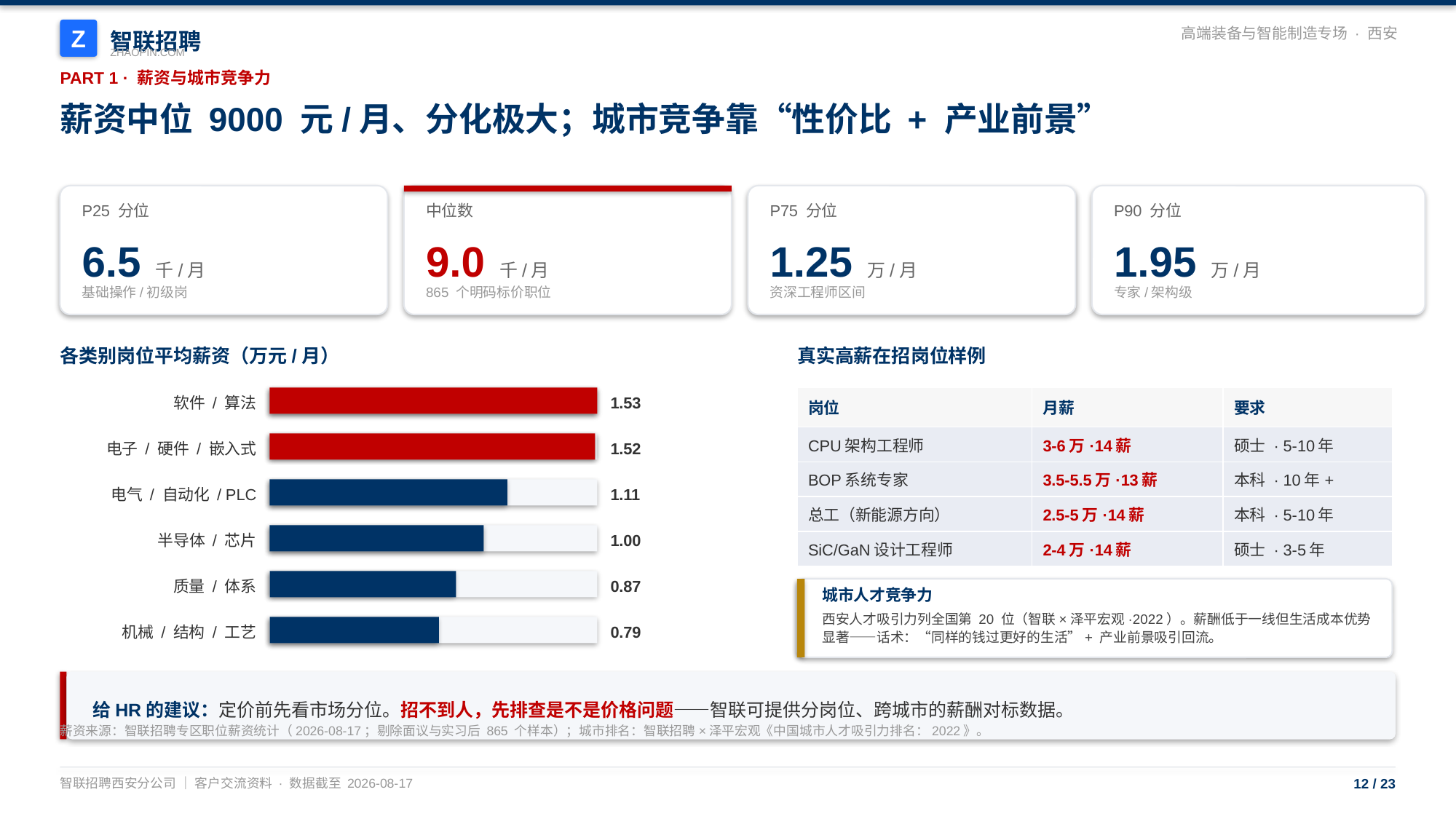

智联招聘
Z
高端装备与智能制造专场 · 西安
ZHAOPIN.COM
PART 1 · 薪资与城市竞争力
薪资中位 9000 元/月、分化极大；城市竞争靠“性价比 + 产业前景”

P25 分位
中位数
P75 分位
P90 分位
6.5  千/月
9.0  千/月
1.25  万/月
1.95  万/月
基础操作/初级岗
865 个明码标价职位
资深工程师区间
专家/架构级
各类别岗位平均薪资（万元/月）
真实高薪在招岗位样例
软件 / 算法
1.53

| 岗位 | 月薪 | 要求 |
| --- | --- | --- |
| CPU架构工程师 | 3-6万·14薪 | 硕士 · 5-10年 |
| BOP系统专家 | 3.5-5.5万·13薪 | 本科 · 10年+ |
| 总工（新能源方向） | 2.5-5万·14薪 | 本科 · 5-10年 |
| SiC/GaN设计工程师 | 2-4万·14薪 | 硕士 · 3-5年 |
电子 / 硬件 / 嵌入式
1.52

电气 / 自动化 / PLC
1.11

半导体 / 芯片
1.00

质量 / 体系
0.87

城市人才竞争力
西安人才吸引力列全国第 20 位（智联×泽平宏观·2022）。薪酬低于一线但生活成本优势显著——话术：“同样的钱过更好的生活”+ 产业前景吸引回流。
机械 / 结构 / 工艺
0.79

给HR的建议：定价前先看市场分位。招不到人，先排查是不是价格问题——智联可提供分岗位、跨城市的薪酬对标数据。
薪资来源：智联招聘专区职位薪资统计（2026-08-17；剔除面议与实习后 865 个样本）；城市排名：智联招聘×泽平宏观《中国城市人才吸引力排名：2022》。

智联招聘西安分公司 ｜ 客户交流资料 · 数据截至 2026-08-17
12 / 23